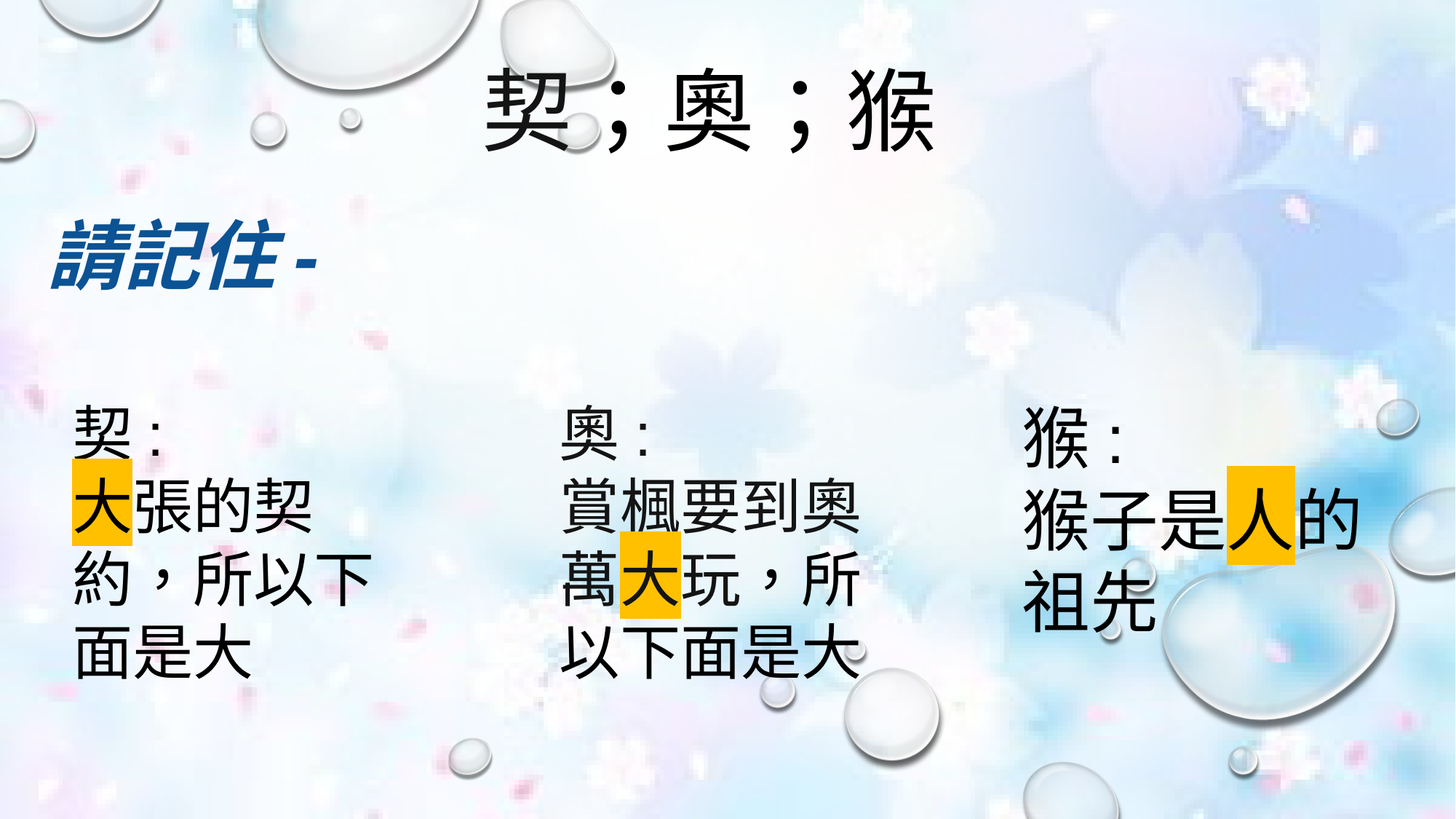

# 契；奧；猴
請記住-
契:
大張的契約，所以下面是大
奧:
賞楓要到奧萬大玩，所以下面是大
猴:
猴子是人的祖先